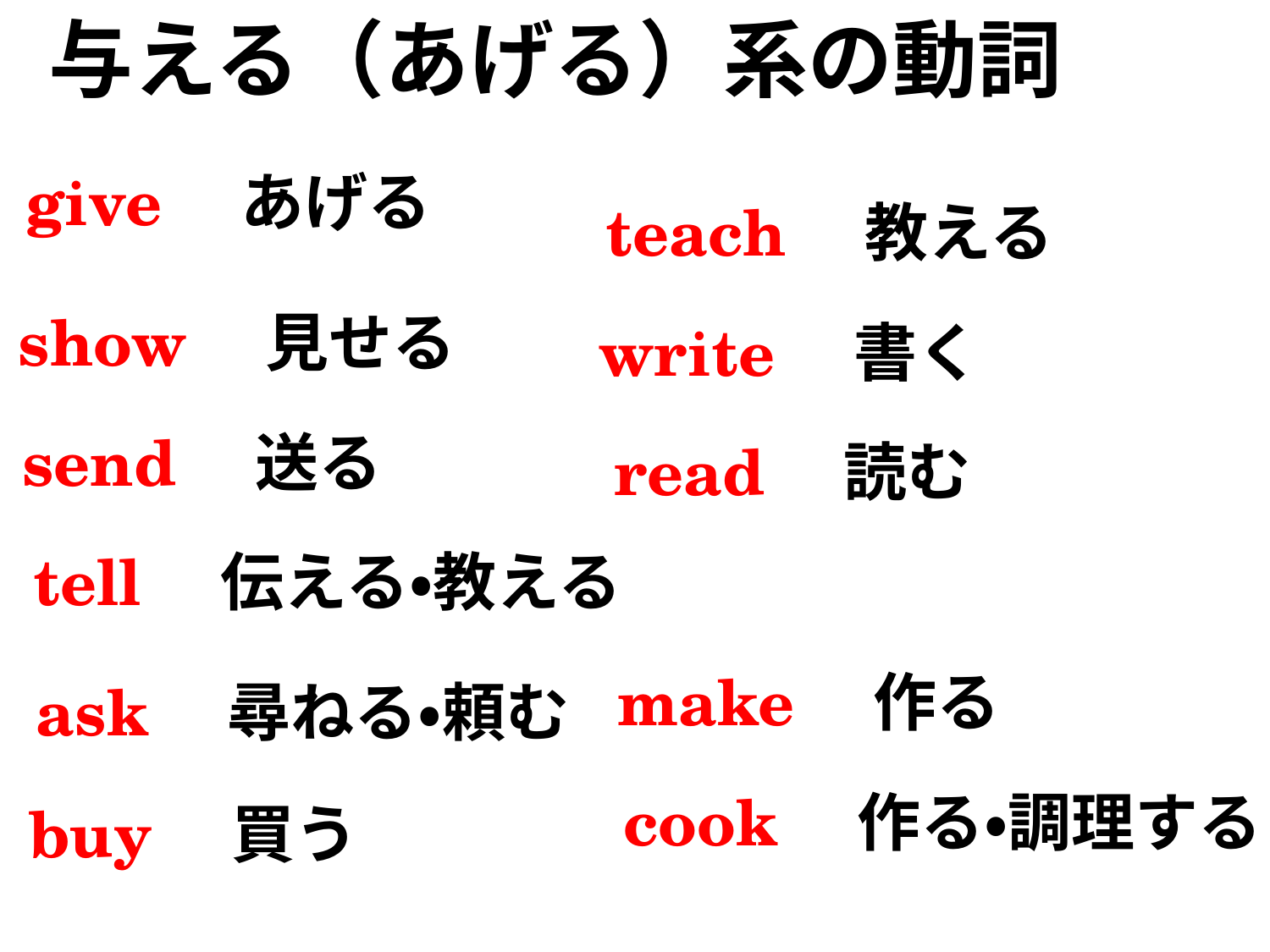

与える（あげる）系の動詞
give　あげる
teach　教える
show　見せる
write　書く
send　送る
read　読む
tell　伝える・教える
make　作る
ask　尋ねる・頼む
cook　作る・調理する
buy　買う